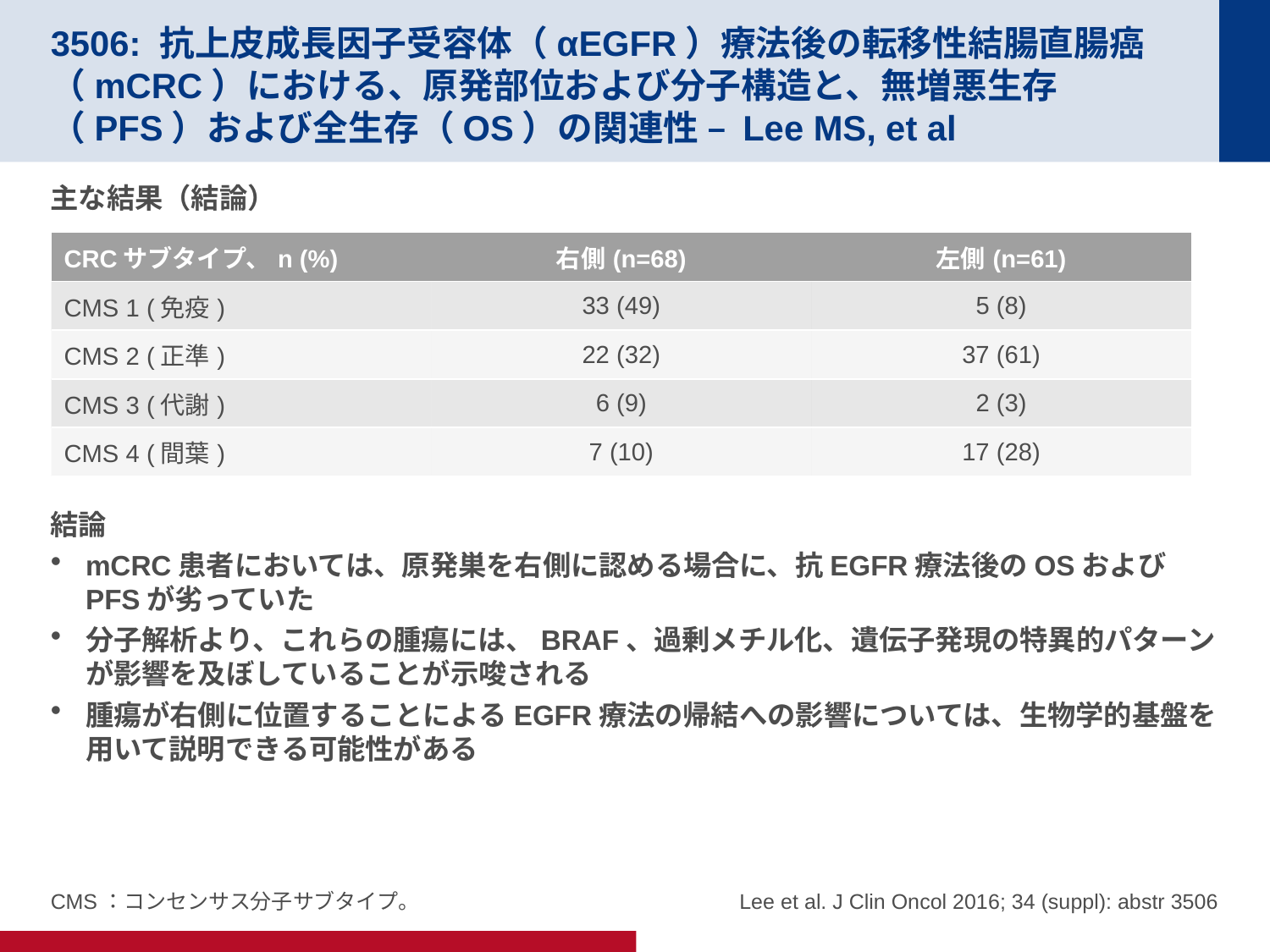

# 3506: 抗上皮成長因子受容体（αEGFR）療法後の転移性結腸直腸癌（mCRC）における、原発部位および分子構造と、無増悪生存（PFS）および全生存（OS）の関連性 – Lee MS, et al
主な結果（結論）

結論
mCRC患者においては、原発巣を右側に認める場合に、抗EGFR療法後のOSおよびPFSが劣っていた
分子解析より、これらの腫瘍には、BRAF、過剰メチル化、遺伝子発現の特異的パターンが影響を及ぼしていることが示唆される
腫瘍が右側に位置することによるEGFR療法の帰結への影響については、生物学的基盤を用いて説明できる可能性がある
| CRCサブタイプ、n (%) | 右側(n=68) | 左側(n=61) |
| --- | --- | --- |
| CMS 1 (免疫) | 33 (49) | 5 (8) |
| CMS 2 (正準) | 22 (32) | 37 (61) |
| CMS 3 (代謝) | 6 (9) | 2 (3) |
| CMS 4 (間葉) | 7 (10) | 17 (28) |
 Lee et al. J Clin Oncol 2016; 34 (suppl): abstr 3506
CMS：コンセンサス分子サブタイプ。